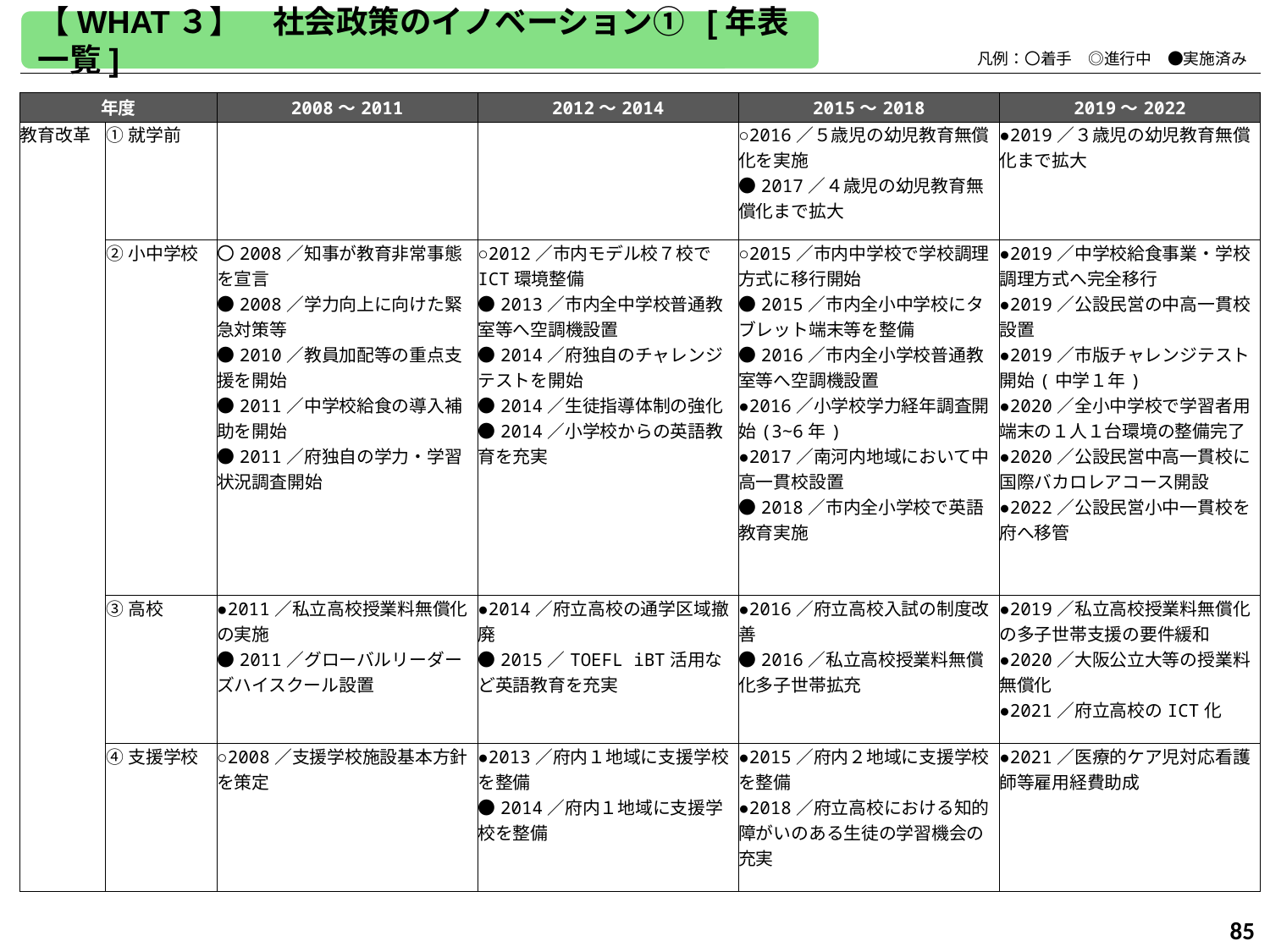

【WHAT３】　社会政策のイノベーション①  [年表一覧]
　　　　凡例：〇着手　◎進行中　●実施済み
| 年度 |  | 2008～2011 | 2012～2014 | 2015～2018 | 2019～2022 |
| --- | --- | --- | --- | --- | --- |
| 教育改革 | ①就学前 |  |  | ○2016／５歳児の幼児教育無償化を実施 ●2017／４歳児の幼児教育無償化まで拡大 | ●2019／３歳児の幼児教育無償化まで拡大 |
|  | ②小中学校 | 〇2008／知事が教育非常事態を宣言 ●2008／学力向上に向けた緊急対策等 ●2010／教員加配等の重点支援を開始 ●2011／中学校給食の導入補助を開始 ●2011／府独自の学力・学習状況調査開始 | ○2012／市内モデル校７校でICT環境整備 ●2013／市内全中学校普通教室等へ空調機設置 ●2014／府独自のチャレンジテストを開始 ●2014／生徒指導体制の強化 ●2014／小学校からの英語教育を充実 | ○2015／市内中学校で学校調理方式に移行開始 ●2015／市内全小中学校にタブレット端末等を整備 ●2016／市内全小学校普通教室等へ空調機設置 ●2016／小学校学力経年調査開始(3∼6年) ●2017／南河内地域において中高一貫校設置 ●2018／市内全小学校で英語教育実施 | ●2019／中学校給食事業・学校調理方式へ完全移行 ●2019／公設民営の中高一貫校設置 ●2019／市版チャレンジテスト開始(中学１年) ●2020／全小中学校で学習者用端末の１人１台環境の整備完了 ●2020／公設民営中高一貫校に国際バカロレアコース開設 ●2022／公設民営小中一貫校を府へ移管 |
|  | ③高校 | ●2011／私立高校授業料無償化の実施 ●2011／グローバルリーダーズハイスクール設置 | ●2014／府立高校の通学区域撤廃 ●2015／TOEFL iBT活用など英語教育を充実 | ●2016／府立高校入試の制度改善 ●2016／私立高校授業料無償化多子世帯拡充 | ●2019／私立高校授業料無償化の多子世帯支援の要件緩和 ●2020／大阪公立大等の授業料無償化 ●2021／府立高校のICT化 |
|  | ④支援学校 | ○2008／支援学校施設基本方針を策定 | ●2013／府内１地域に支援学校を整備 ●2014／府内１地域に支援学校を整備 | ●2015／府内２地域に支援学校を整備 ●2018／府立高校における知的障がいのある生徒の学習機会の充実 | ●2021／医療的ケア児対応看護師等雇用経費助成 |
85